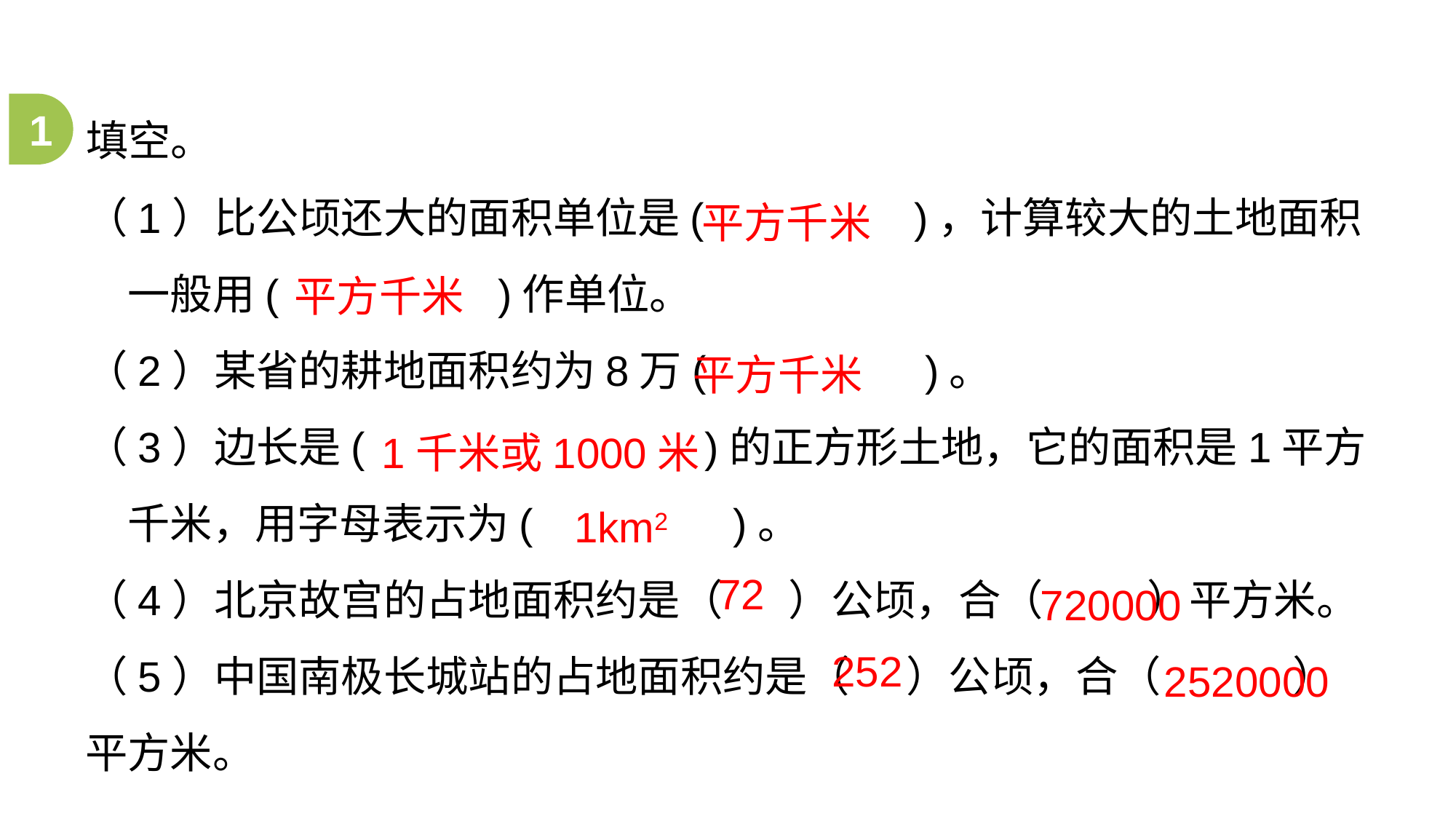

填空。
1
（1）比公顷还大的面积单位是(　        　   )，计算较大的土地面积一般用(　　            )作单位。
（2）某省的耕地面积约为8万(　            　)。
（3）边长是(   　                     　)的正方形土地，它的面积是1平方千米，用字母表示为(　          　)。
（4）北京故宫的占地面积约是（       ）公顷，合（           ）平方米。
（5）中国南极长城站的占地面积约是（      ）公顷，合（              ）平方米。
平方千米
平方千米
平方千米
1千米或1000米
1km2
720000
72
2520000
252